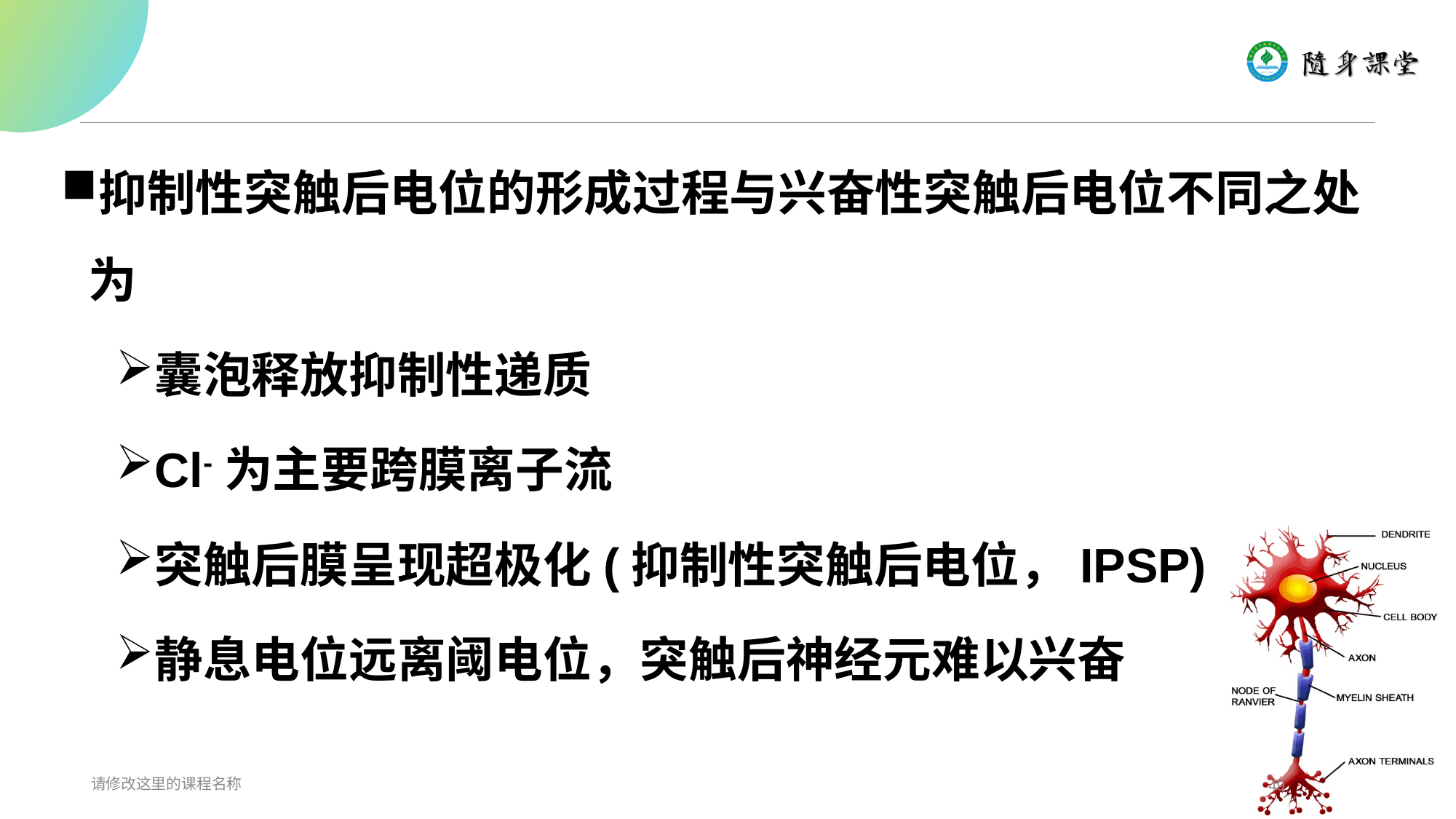

抑制性突触后电位的形成过程与兴奋性突触后电位不同之处为
囊泡释放抑制性递质
Cl-为主要跨膜离子流
突触后膜呈现超极化(抑制性突触后电位，IPSP)
静息电位远离阈电位，突触后神经元难以兴奋
请修改这里的课程名称
49